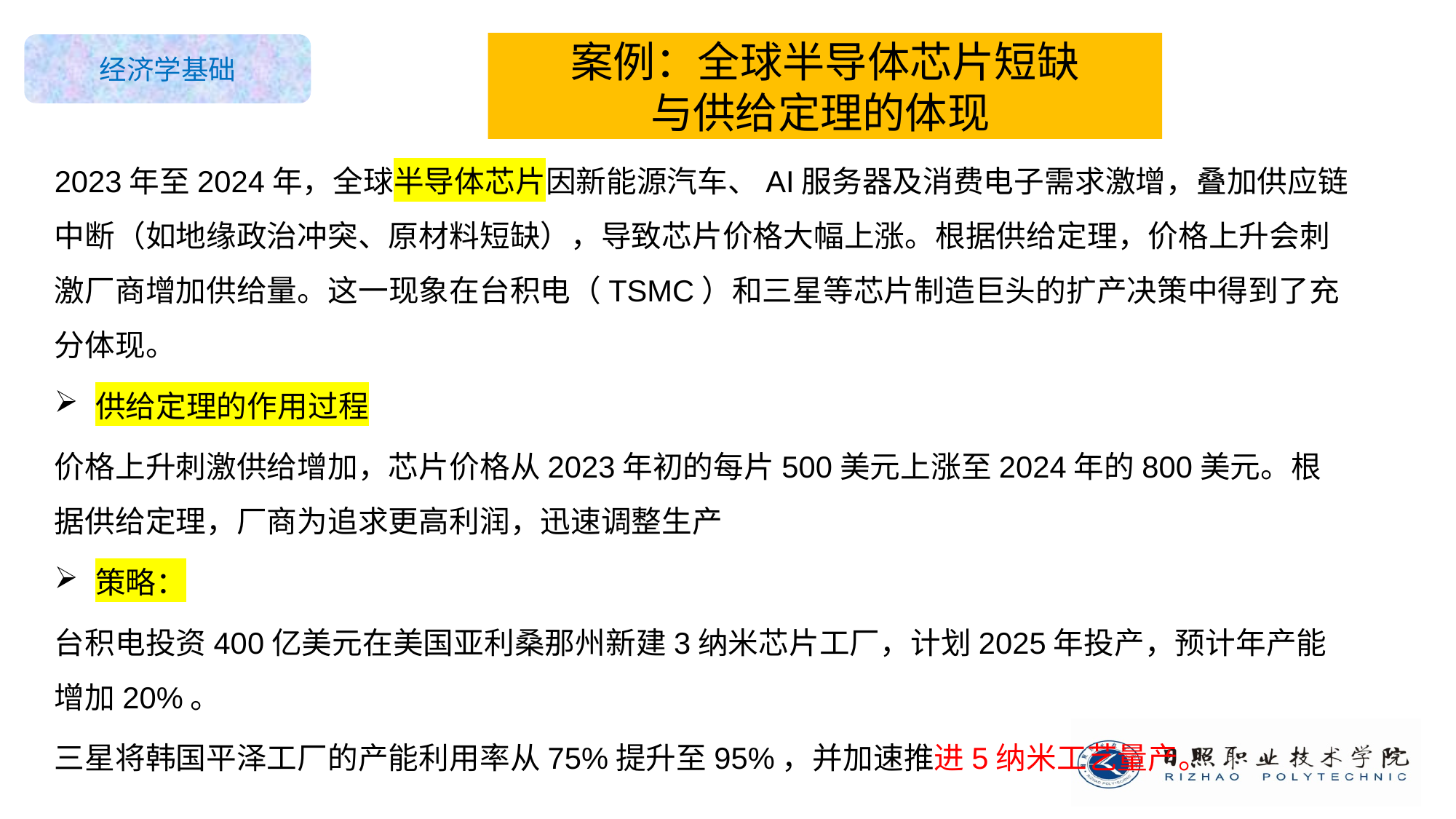

# 案例：全球半导体芯片短缺 与供给定理的体现
2023年至2024年，全球半导体芯片因新能源汽车、AI服务器及消费电子需求激增，叠加供应链中断（如地缘政治冲突、原材料短缺），导致芯片价格大幅上涨。根据供给定理，价格上升会刺激厂商增加供给量。这一现象在台积电（TSMC）和三星等芯片制造巨头的扩产决策中得到了充分体现。
供给定理的作用过程
价格上升刺激供给增加，芯片价格从2023年初的每片500美元上涨至2024年的800美元。根据供给定理，厂商为追求更高利润，迅速调整生产
策略：
台积电投资400亿美元在美国亚利桑那州新建3纳米芯片工厂，计划2025年投产，预计年产能增加20%。
三星将韩国平泽工厂的产能利用率从75%提升至95%，并加速推进5纳米工艺量产。